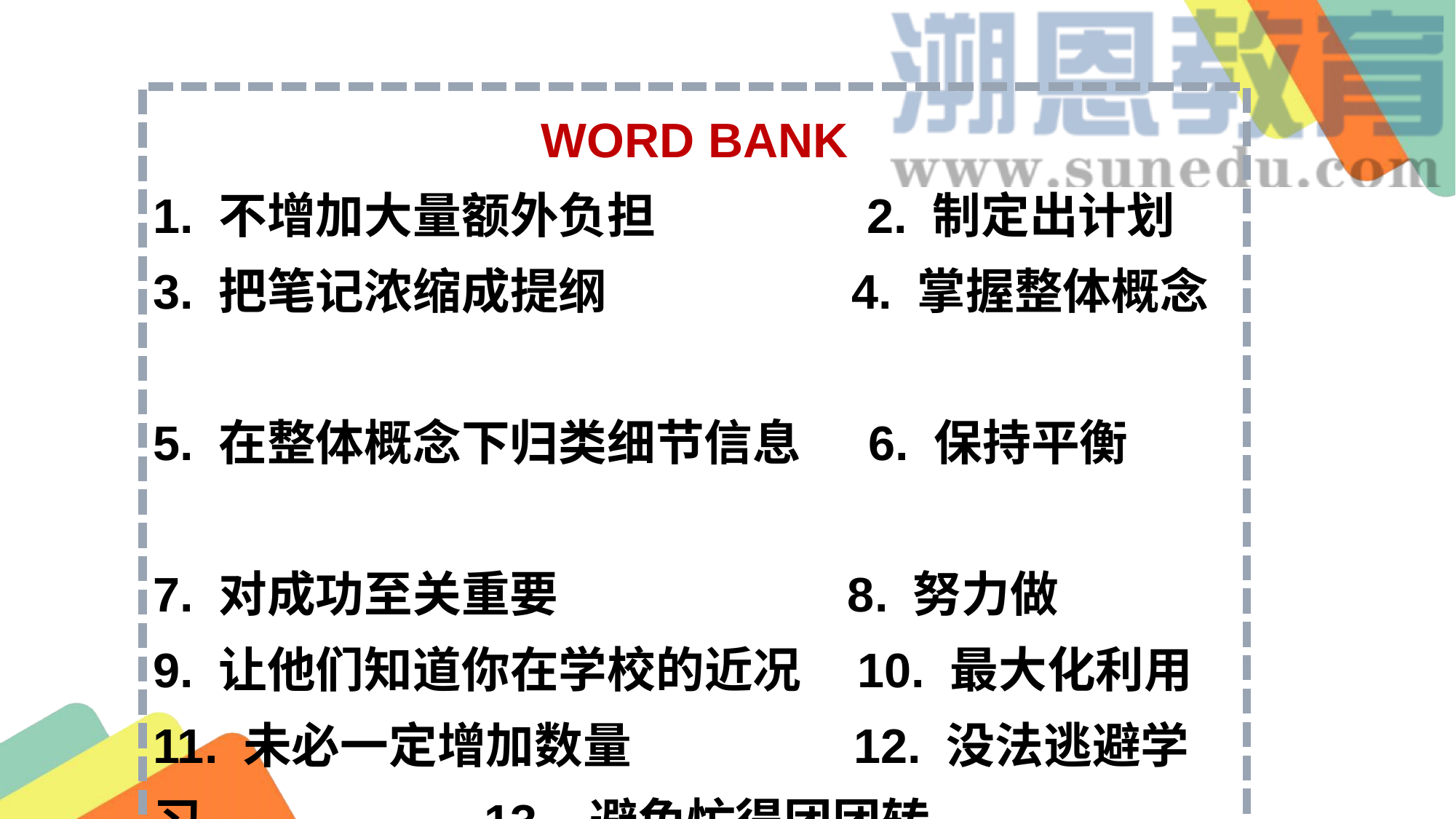

WORD BANK
1. 不增加大量额外负担                  2. 制定出计划
3. 把笔记浓缩成提纲                     4. 掌握整体概念
5. 在整体概念下归类细节信息     6. 保持平衡
7. 对成功至关重要                         8. 努力做
9. 让他们知道你在学校的近况    10. 最大化利用
11. 未必一定增加数量                   12. 没法逃避学习。                    13.  避免忙得团团转                     14. 埋头于书海中